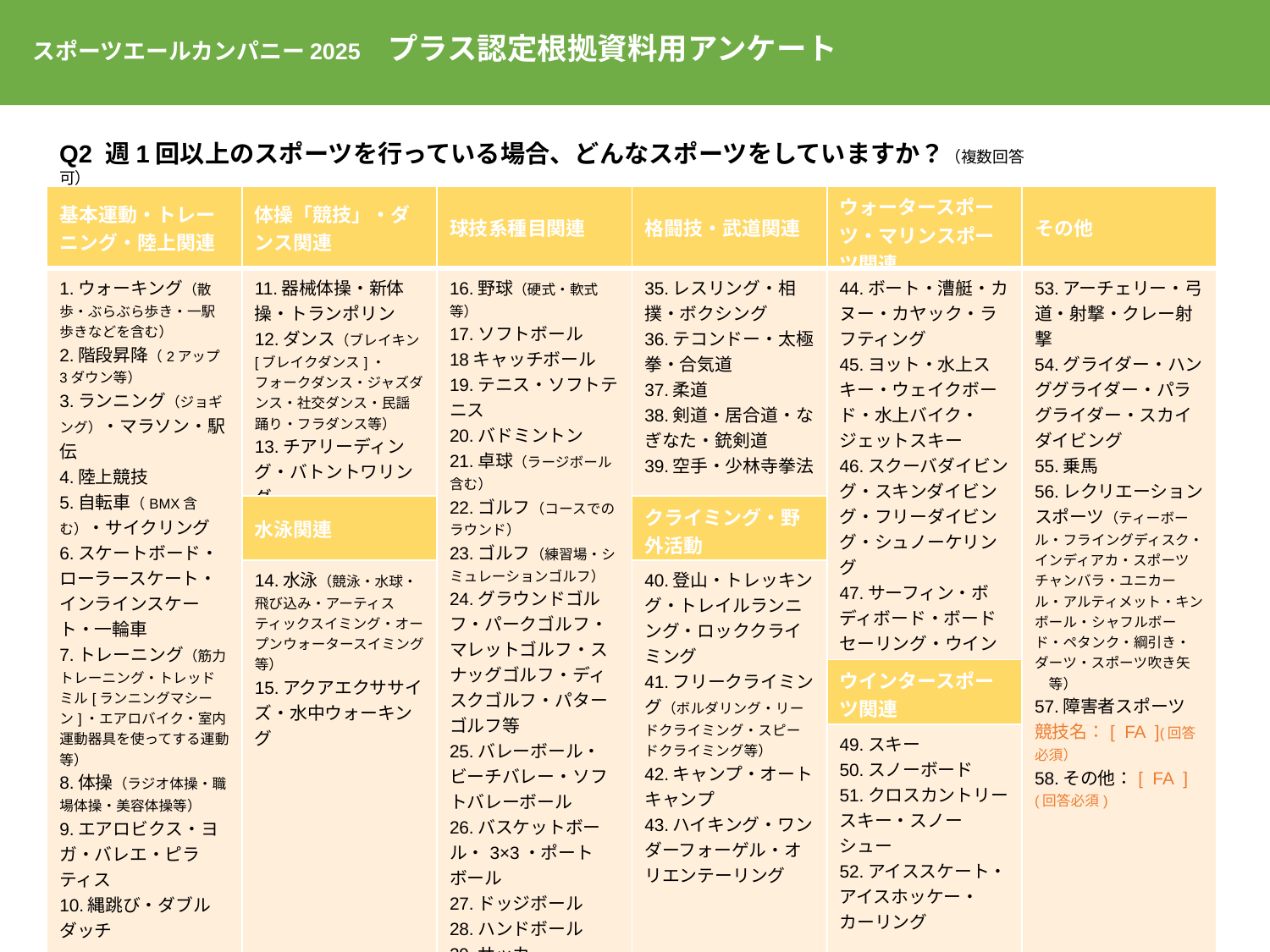

スポーツエールカンパニー2025　プラス認定根拠資料用アンケート
Q2 週1回以上のスポーツを行っている場合、どんなスポーツをしていますか？（複数回答可）
| 基本運動・トレーニング・陸上関連 | 体操「競技」・ダンス関連 | 球技系種目関連 | 格闘技・武道関連 | ウォータースポーツ・マリンスポーツ関連 | その他 |
| --- | --- | --- | --- | --- | --- |
| 1.ウォーキング（散歩・ぶらぶら歩き・一駅歩きなどを含む） 2.階段昇降（2アップ3ダウン等） 3.ランニング（ジョギング）・マラソン・駅伝 4.陸上競技 5.自転車（BMX含む）・サイクリング 6.スケートボード・ローラースケート・インラインスケート・一輪車 7.トレーニング（筋力トレーニング・トレッドミル[ランニングマシーン]・エアロバイク・室内運動器具を使ってする運動等） 8.体操（ラジオ体操・職場体操・美容体操等） 9.エアロビクス・ヨガ・バレエ・ピラティス 10.縄跳び・ダブルダッチ | 11.器械体操・新体操・トランポリン 12.ダンス（ブレイキン[ブレイクダンス]・フォークダンス・ジャズダンス・社交ダンス・民謡踊り・フラダンス等） 13.チアリーディング・バトントワリング | 16.野球（硬式・軟式等） 17.ソフトボール 18キャッチボール 19.テニス・ソフトテニス 20.バドミントン 21.卓球（ラージボール含む） 22.ゴルフ（コースでのラウンド） 23.ゴルフ（練習場・シミュレーションゴルフ） 24.グラウンドゴルフ・パークゴルフ・マレットゴルフ・スナッグゴルフ・ディスクゴルフ・パターゴルフ等 25.バレーボール・ビーチバレー・ソフトバレーボール 26.バスケットボール・3×3・ポートボール 27.ドッジボール 28.ハンドボール 29.サッカー 30.フットサル 31.ラグビー・アメリカンフットボール・タグラグビー 32.グラウンドホッケー・ラクロス 33.ボウリング 34.ゲートボール | 35.レスリング・相撲・ボクシング 36.テコンドー・太極拳・合気道 37.柔道 38.剣道・居合道・なぎなた・銃剣道 39.空手・少林寺拳法 | 44.ボート・漕艇・カヌー・カヤック・ラフティング 45.ヨット・水上スキー・ウェイクボード・水上バイク・ジェットスキー 46.スクーバダイビング・スキンダイビング・フリーダイビング・シュノーケリング 47.サーフィン・ボディボード・ボードセーリング・ウインドサーフィン 48.釣り | 53.アーチェリー・弓道・射撃・クレー射撃 54.グライダー・ハンググライダー・パラグライダー・スカイダイビング 55.乗馬 56.レクリエーションスポーツ（ティーボール・フライングディスク・インディアカ・スポーツチャンバラ・ユニカール・アルティメット・キンボール・シャフルボード・ペタンク・綱引き・ダーツ・スポーツ吹き矢　等） 57.障害者スポーツ　競技名：[ FA ](回答必須） 58.その他：[ FA ](回答必須) |
|  | 水泳関連 |  | クライミング・野外活動 |  |  |
|  | 14.水泳（競泳・水球・飛び込み・アーティスティックスイミング・オープンウォータースイミング等） 15.アクアエクササイズ・水中ウォーキング |  | 40.登山・トレッキング・トレイルランニング・ロッククライミング 41.フリークライミング（ボルダリング・リードクライミング・スピードクライミング等） 42.キャンプ・オートキャンプ 43.ハイキング・ワンダーフォーゲル・オリエンテーリング |  |  |
|  | 14.水泳（競泳・水球・飛び込み・アーティスティックスイミング・オープンウォータースイミング等） 15.アクアエクササイズ・水中ウォーキング |  |  | ウインタースポーツ関連 |  |
|  | 14.水泳（競泳・水球・飛び込み・アーティスティックスイミング・オープンウォータースイミング等） 15.アクアエクササイズ・水中ウォーキング |  |  | 49.スキー 50.スノーボード 51.クロスカントリースキー・スノーシュー 52.アイススケート・アイスホッケー・カーリング |  |